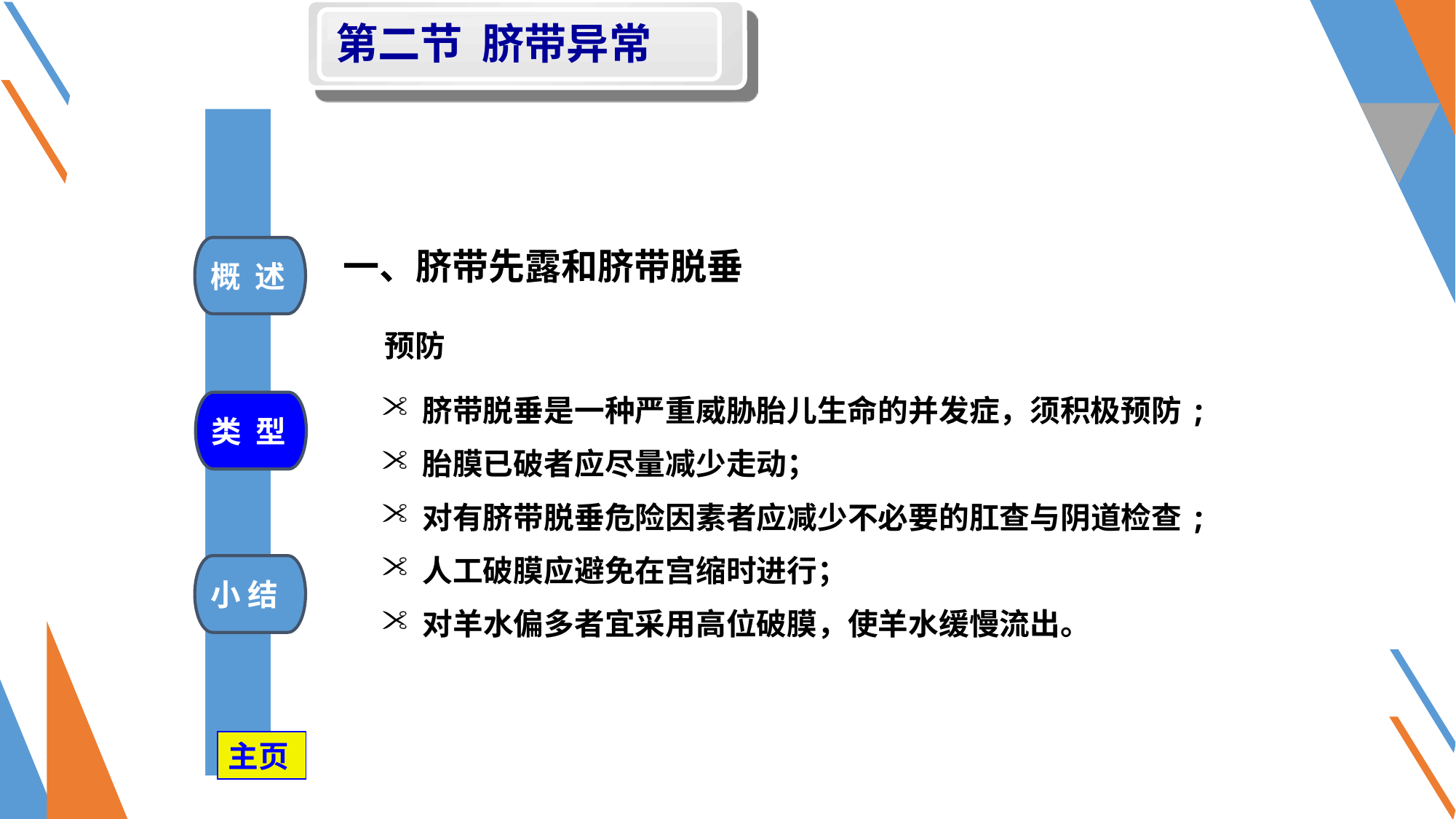

第二节  脐带异常

一、脐带先露和脐带脱垂
    预防
概  述
脐带脱垂是一种严重威胁胎儿生命的并发症，须积极预防;
胎膜已破者应尽量减少走动；
对有脐带脱垂危险因素者应减少不必要的肛查与阴道检查;
人工破膜应避免在宫缩时进行；
对羊水偏多者宜采用高位破膜，使羊水缓慢流出。
类  型
小 结
主页